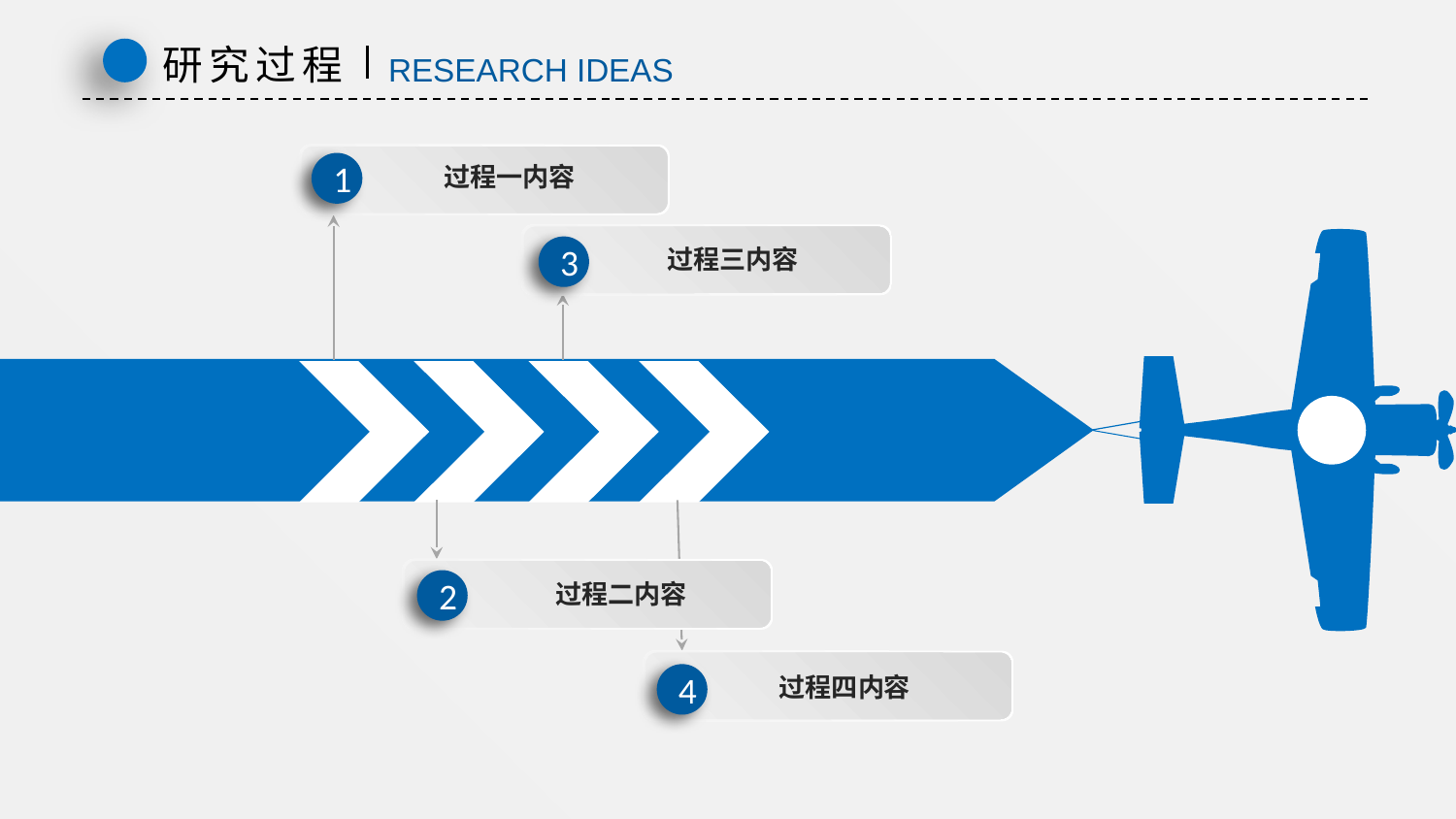

研究过程

RESEARCH IDEAS

1
过程一内容

3
过程三内容

2
过程二内容

4
过程四内容
延时符